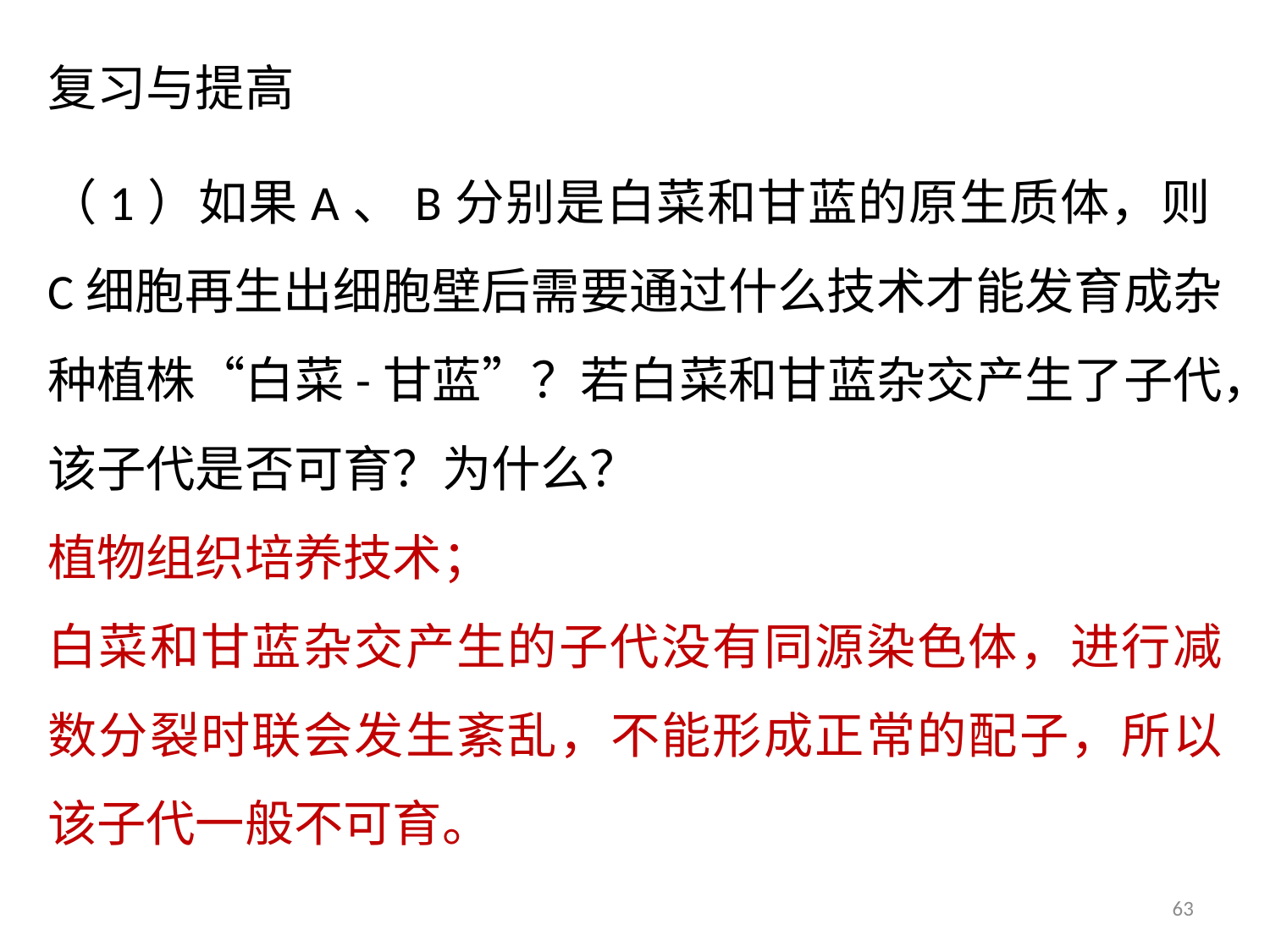

复习与提高
（1）如果A、B分别是白菜和甘蓝的原生质体，则C细胞再生出细胞壁后需要通过什么技术才能发育成杂种植株“白菜-甘蓝”？若白菜和甘蓝杂交产生了子代，该子代是否可育？为什么？
植物组织培养技术；
白菜和甘蓝杂交产生的子代没有同源染色体，进行减数分裂时联会发生紊乱，不能形成正常的配子，所以该子代一般不可育。

63